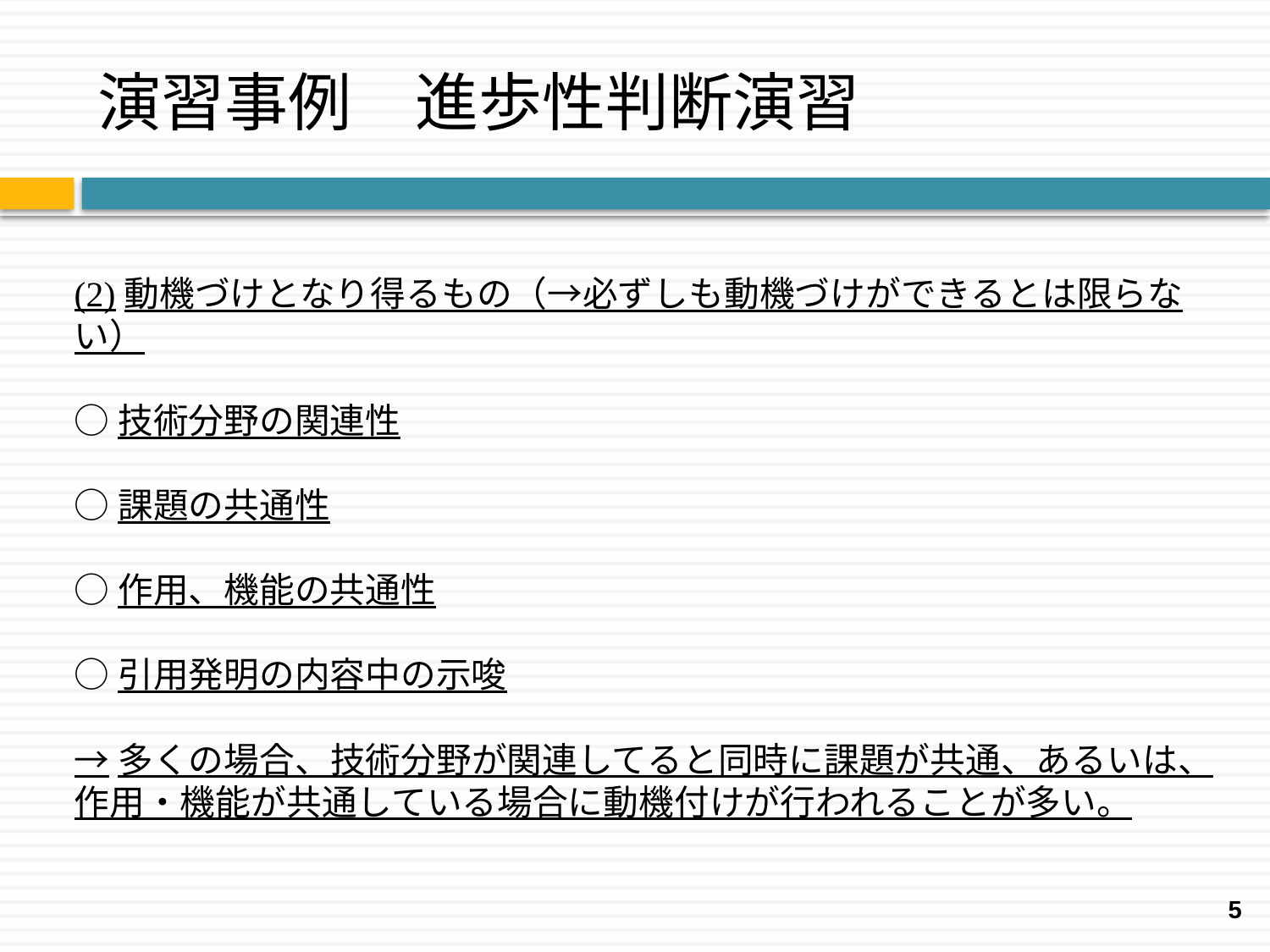

# 演習事例　進歩性判断演習
(2)動機づけとなり得るもの（→必ずしも動機づけができるとは限らない）

○技術分野の関連性

○課題の共通性

○作用、機能の共通性

○引用発明の内容中の示唆

→多くの場合、技術分野が関連してると同時に課題が共通、あるいは、作用・機能が共通している場合に動機付けが行われることが多い。

5